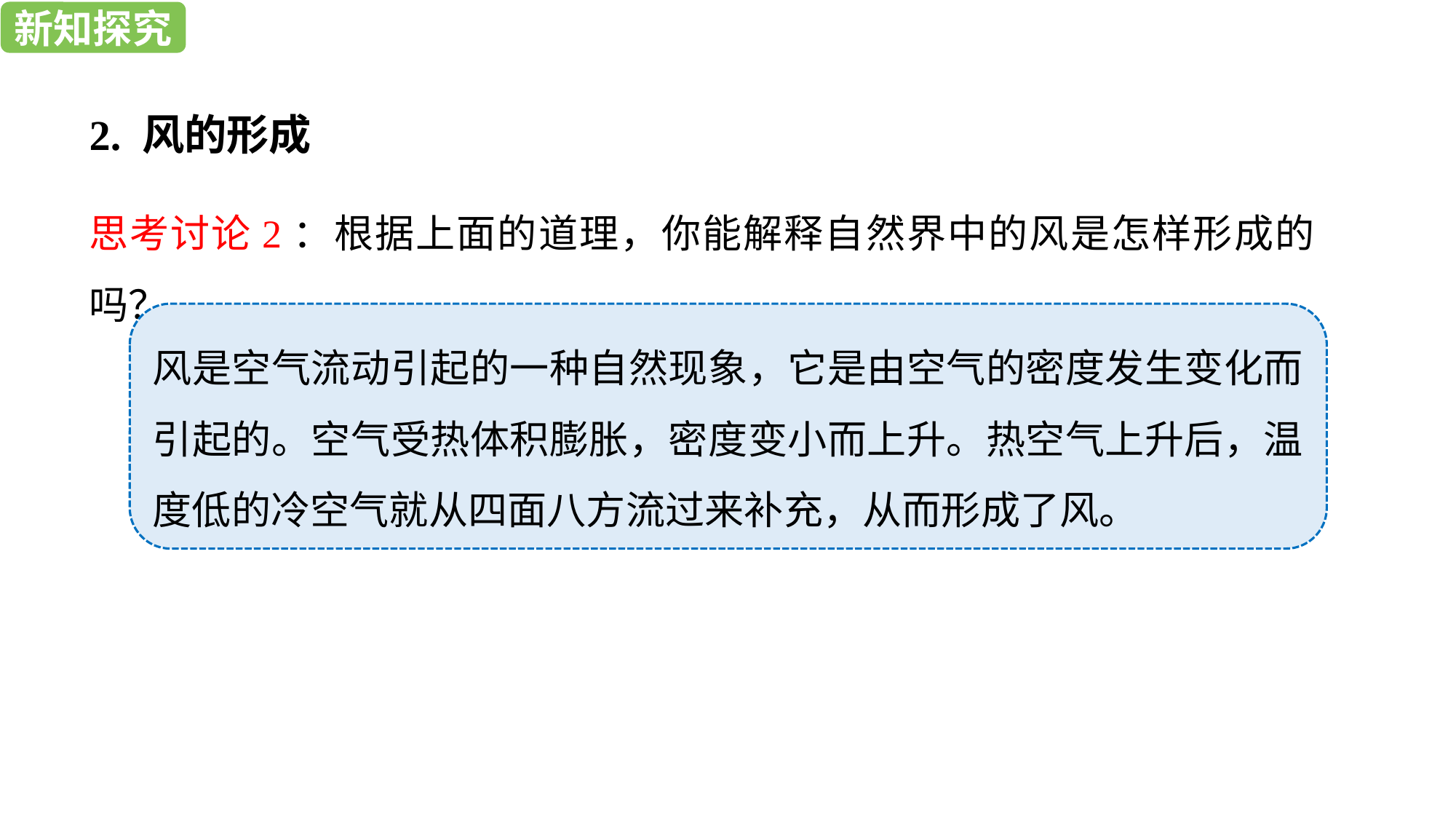

新知探究
新知探究
2. 风的形成
思考讨论2：根据上面的道理，你能解释自然界中的风是怎样形成的吗？
风是空气流动引起的一种自然现象，它是由空气的密度发生变化而引起的。空气受热体积膨胀，密度变小而上升。热空气上升后，温度低的冷空气就从四面八方流过来补充，从而形成了风。